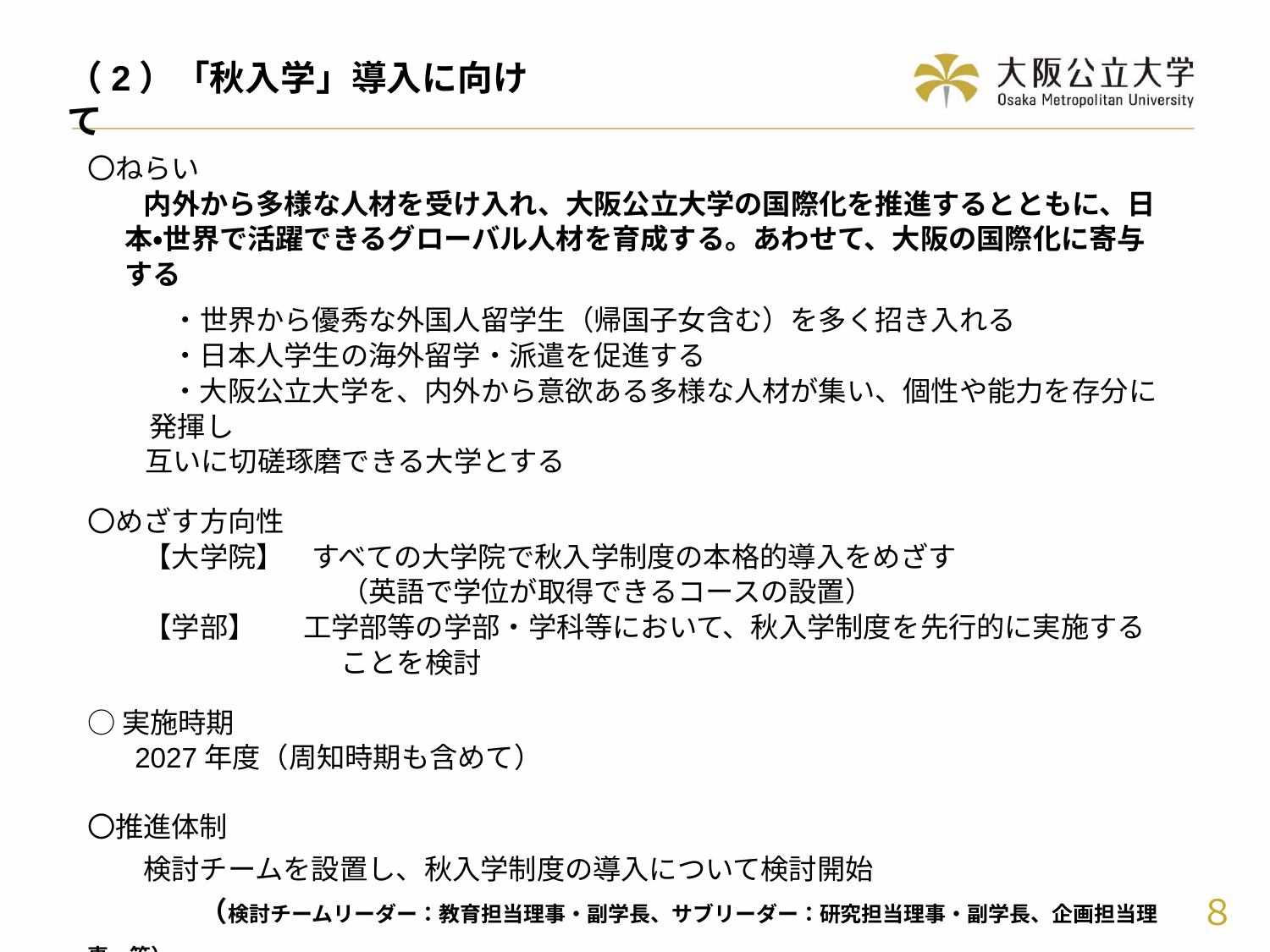

（2）「秋入学」導入に向けて
〇ねらい
　　内外から多様な人材を受け入れ、大阪公立大学の国際化を推進するとともに、日本・世界で活躍できるグローバル人材を育成する。あわせて、大阪の国際化に寄与する

　　　・世界から優秀な外国人留学生（帰国子女含む）を多く招き入れる
　　　・日本人学生の海外留学・派遣を促進する
　　　・大阪公立大学を、内外から意欲ある多様な人材が集い、個性や能力を存分に発揮し
        互いに切磋琢磨できる大学とする

〇めざす方向性
　　【大学院】　すべての大学院で秋入学制度の本格的導入をめざす
　　　　　　　　　（英語で学位が取得できるコースの設置）
　　【学部】　   工学部等の学部・学科等において、秋入学制度を先行的に実施する
　　　　　　　　　ことを検討

○実施時期
　  2027年度（周知時期も含めて）

〇推進体制
　　検討チームを設置し、秋入学制度の導入について検討開始
　　　　（検討チームリーダー：教育担当理事・副学長、サブリーダー：研究担当理事・副学長、企画担当理事　等）
８